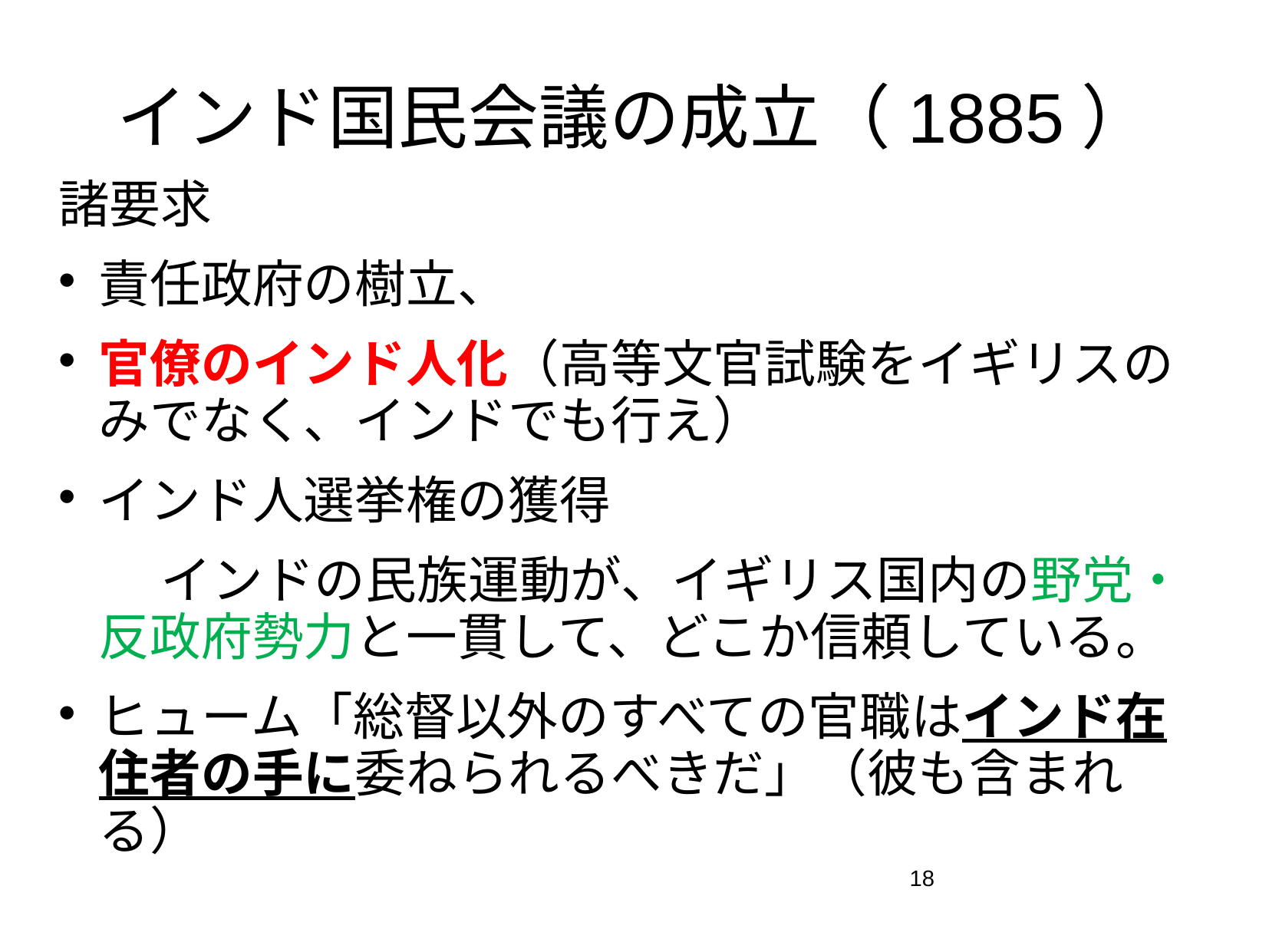

# インド国民会議の成立（1885）
諸要求
責任政府の樹立、
官僚のインド人化（高等文官試験をイギリスのみでなく、インドでも行え）
インド人選挙権の獲得
　　インドの民族運動が、イギリス国内の野党・反政府勢力と一貫して、どこか信頼している。
ヒューム「総督以外のすべての官職はインド在住者の手に委ねられるべきだ」（彼も含まれる）
18